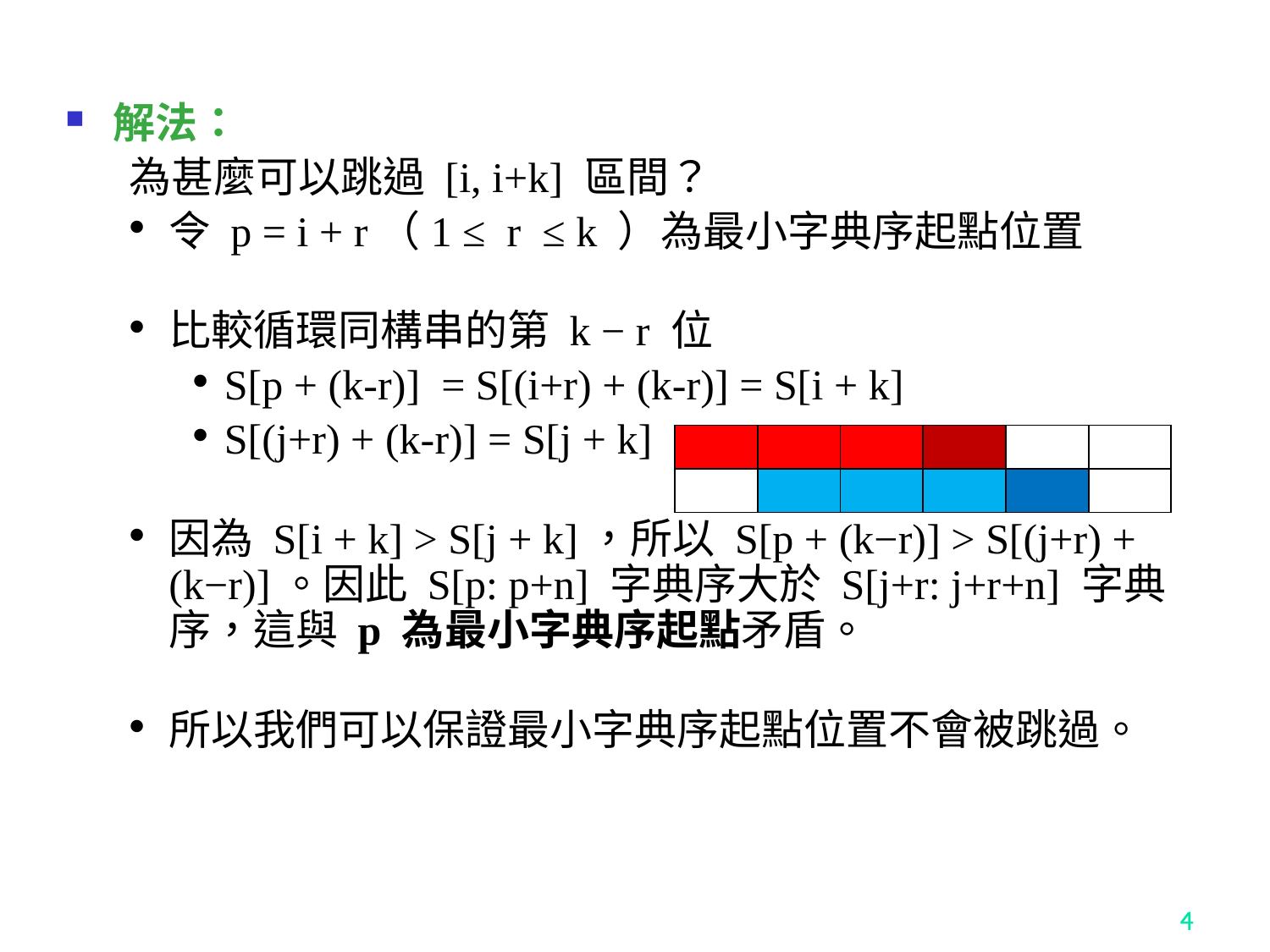

解法：
為甚麼可以跳過 [i, i+k] 區間？
令 p = i + r（1 ≤  r  ≤ k ）為最小字典序起點位置
比較循環同構串的第 k − r 位
S[p + (k-r)]  = S[(i+r) + (k-r)] = S[i + k]
S[(j+r) + (k-r)] = S[j + k]
因為 S[i + k] > S[j + k]，所以 S[p + (k−r)] > S[(j+r) + (k−r)]。因此 S[p: p+n] 字典序大於 S[j+r: j+r+n] 字典序，這與 p 為最小字典序起點矛盾。
所以我們可以保證最小字典序起點位置不會被跳過。
|  |  |  |  |  |  |
| --- | --- | --- | --- | --- | --- |
|  |  |  |  |  |  |
4